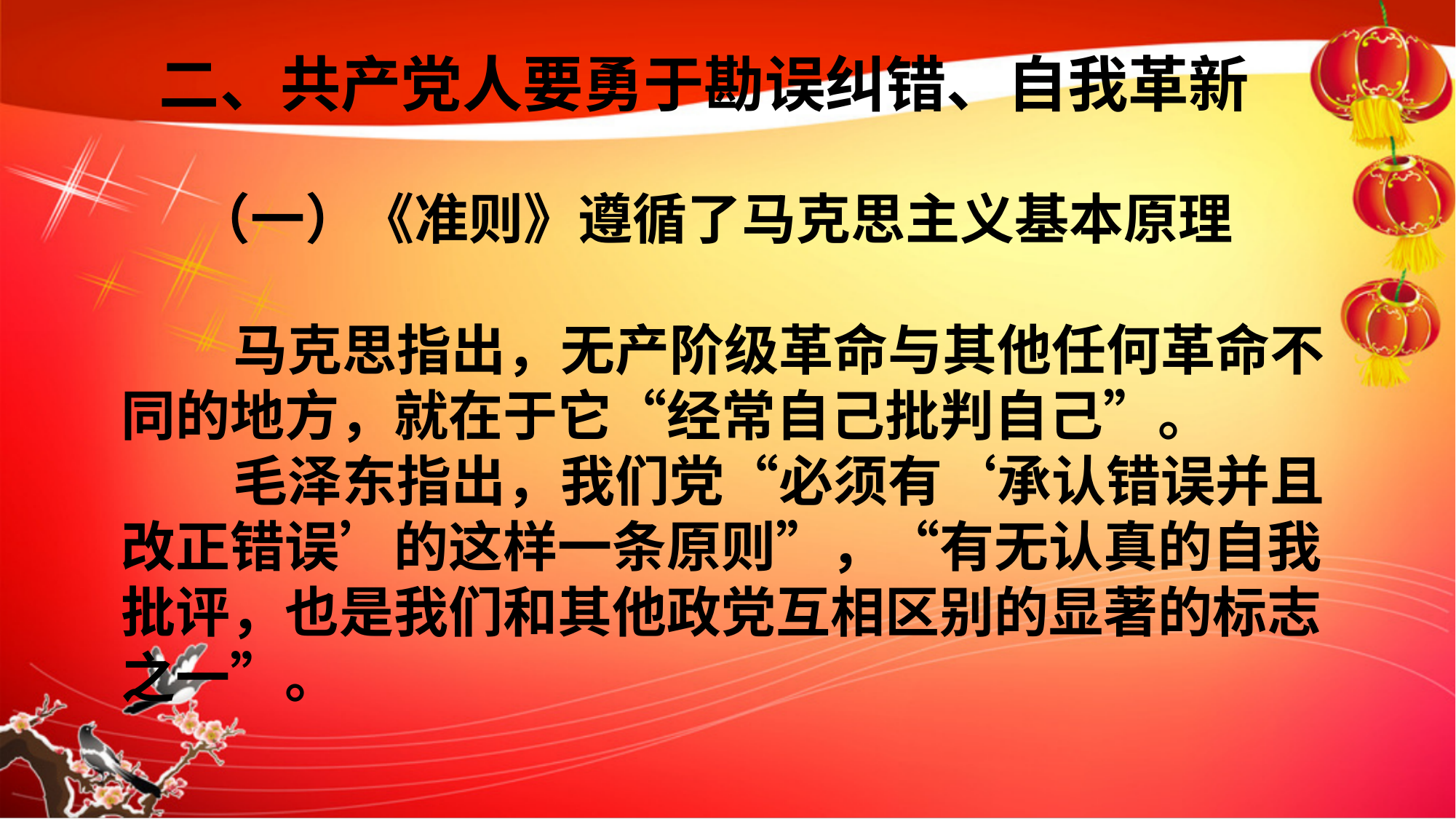

二、共产党人要勇于勘误纠错、自我革新

     （一）《准则》遵循了马克思主义基本原理

        马克思指出，无产阶级革命与其他任何革命不同的地方，就在于它“经常自己批判自己”。
        毛泽东指出，我们党“必须有‘承认错误并且改正错误’的这样一条原则”，“有无认真的自我批评，也是我们和其他政党互相区别的显著的标志之一”。